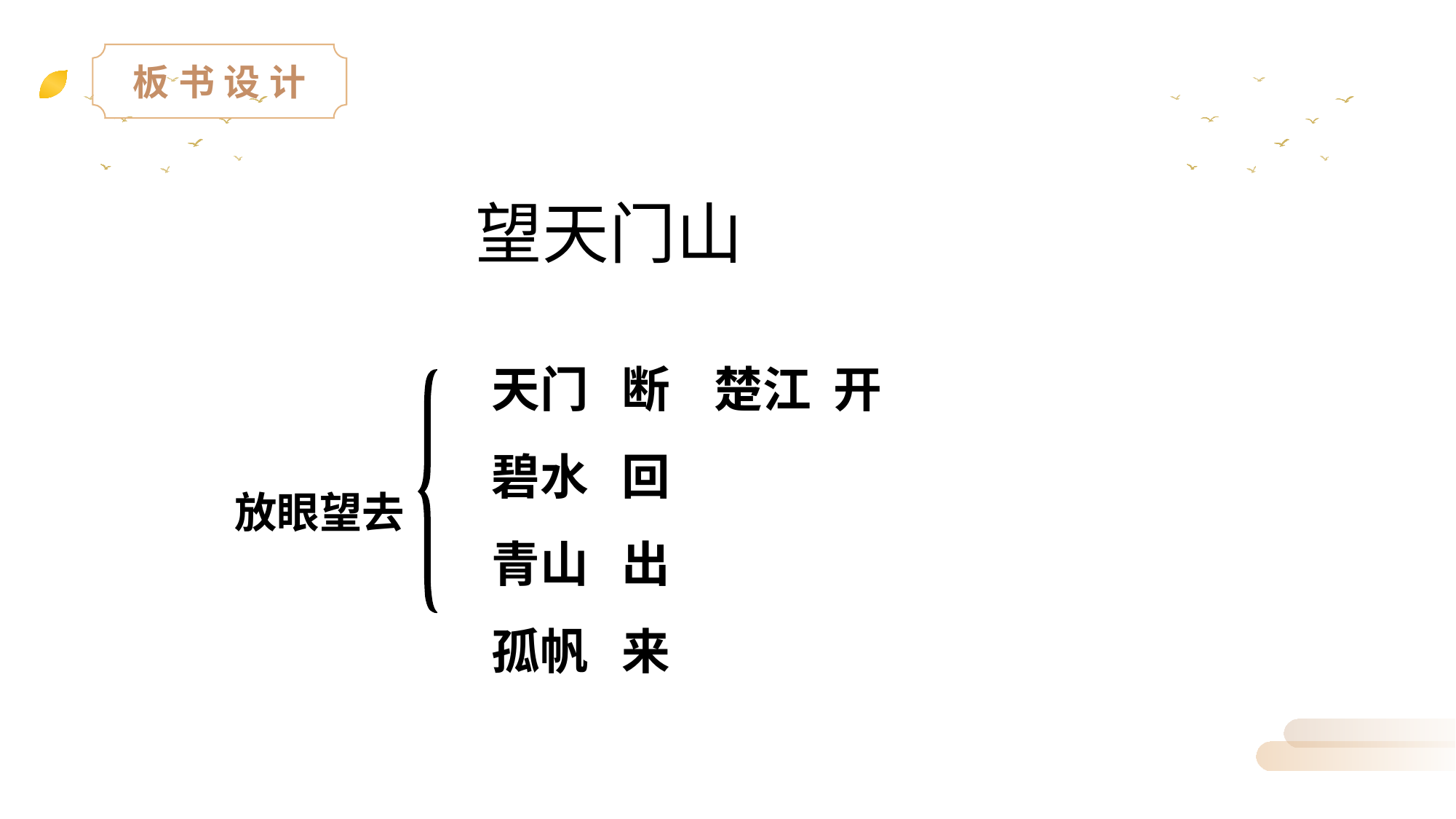

板书设计
望天门山
天门   断    楚江  开
碧水   回
青山   出
孤帆   来

放眼望去